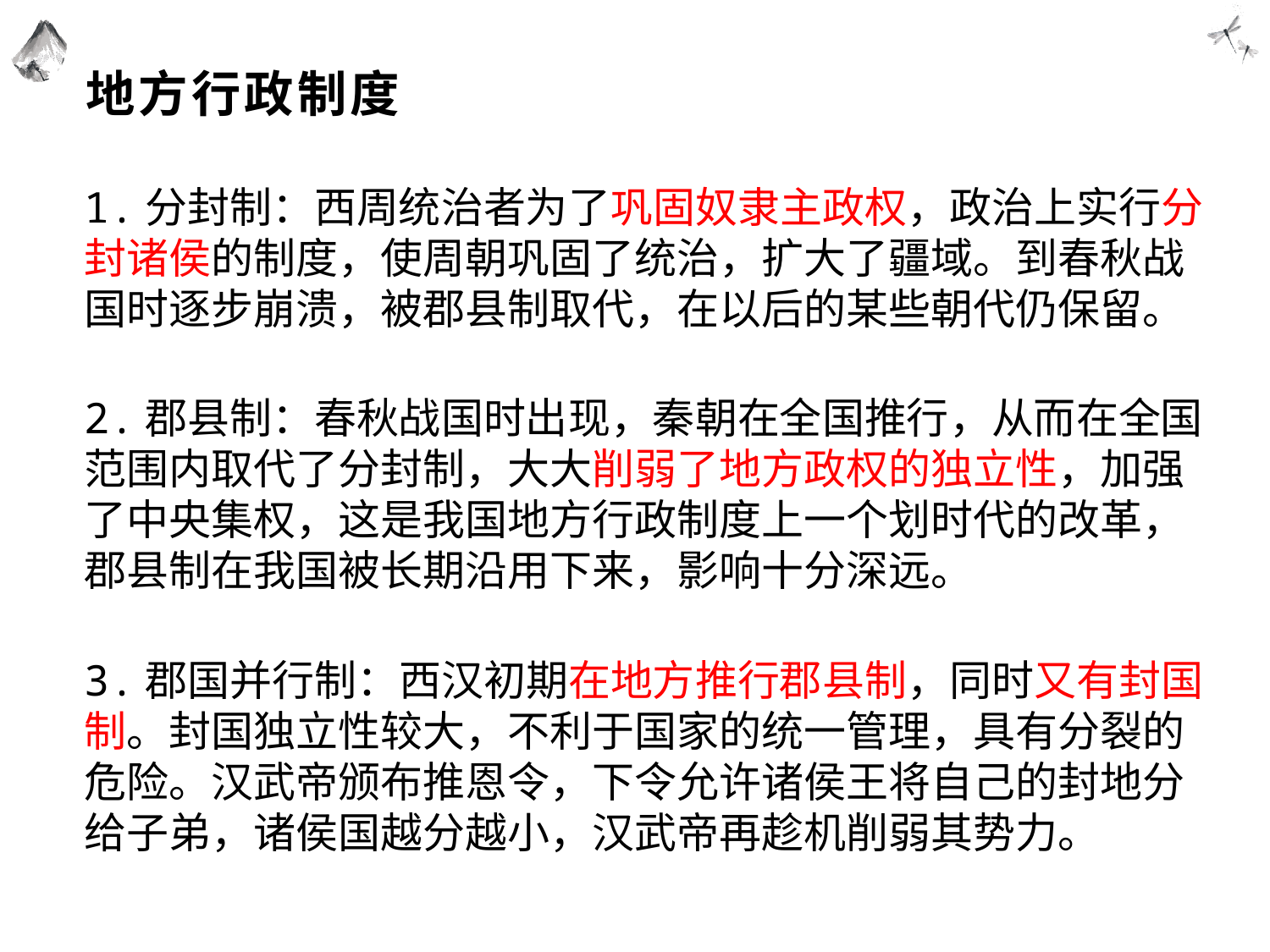

# 地方行政制度
1.分封制：西周统治者为了巩固奴隶主政权，政治上实行分封诸侯的制度，使周朝巩固了统治，扩大了疆域。到春秋战国时逐步崩溃，被郡县制取代，在以后的某些朝代仍保留。
2.郡县制：春秋战国时出现，秦朝在全国推行，从而在全国范围内取代了分封制，大大削弱了地方政权的独立性，加强了中央集权，这是我国地方行政制度上一个划时代的改革，郡县制在我国被长期沿用下来，影响十分深远。
3.郡国并行制：西汉初期在地方推行郡县制，同时又有封国制。封国独立性较大，不利于国家的统一管理，具有分裂的危险。汉武帝颁布推恩令，下令允许诸侯王将自己的封地分给子弟，诸侯国越分越小，汉武帝再趁机削弱其势力。